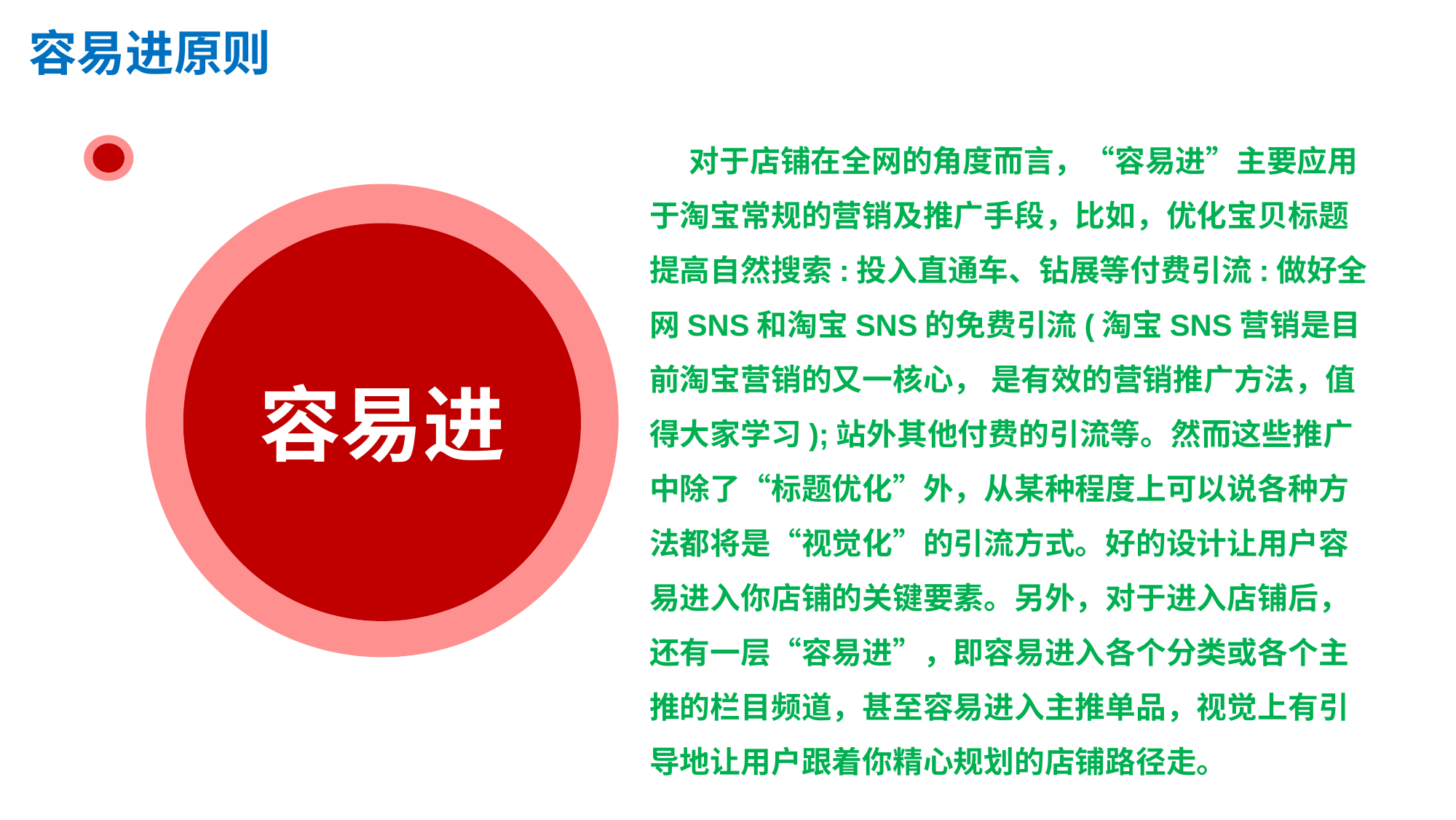

容易进原则
进  对于店铺在全网的角度而言，“容易进”主要应用于淘宝常规的营销及推广手段，比如，优化宝贝标题提高自然搜索:投入直通车、钻展等付费引流:做好全网SNS和淘宝SNS的免费引流(淘宝SNS营销是目前淘宝营销的又一核心， 是有效的营销推广方法，值得大家学习);站外其他付费的引流等。然而这些推广中除了“标题优化”外，从某种程度上可以说各种方法都将是“视觉化”的引流方式。好的设计让用户容易进入你店铺的关键要素。另外，对于进入店铺后，还有一层“容易进”，即容易进入各个分类或各个主推的栏目频道，甚至容易进入主推单品，视觉上有引导地让用户跟着你精心规划的店铺路径走。

容易进